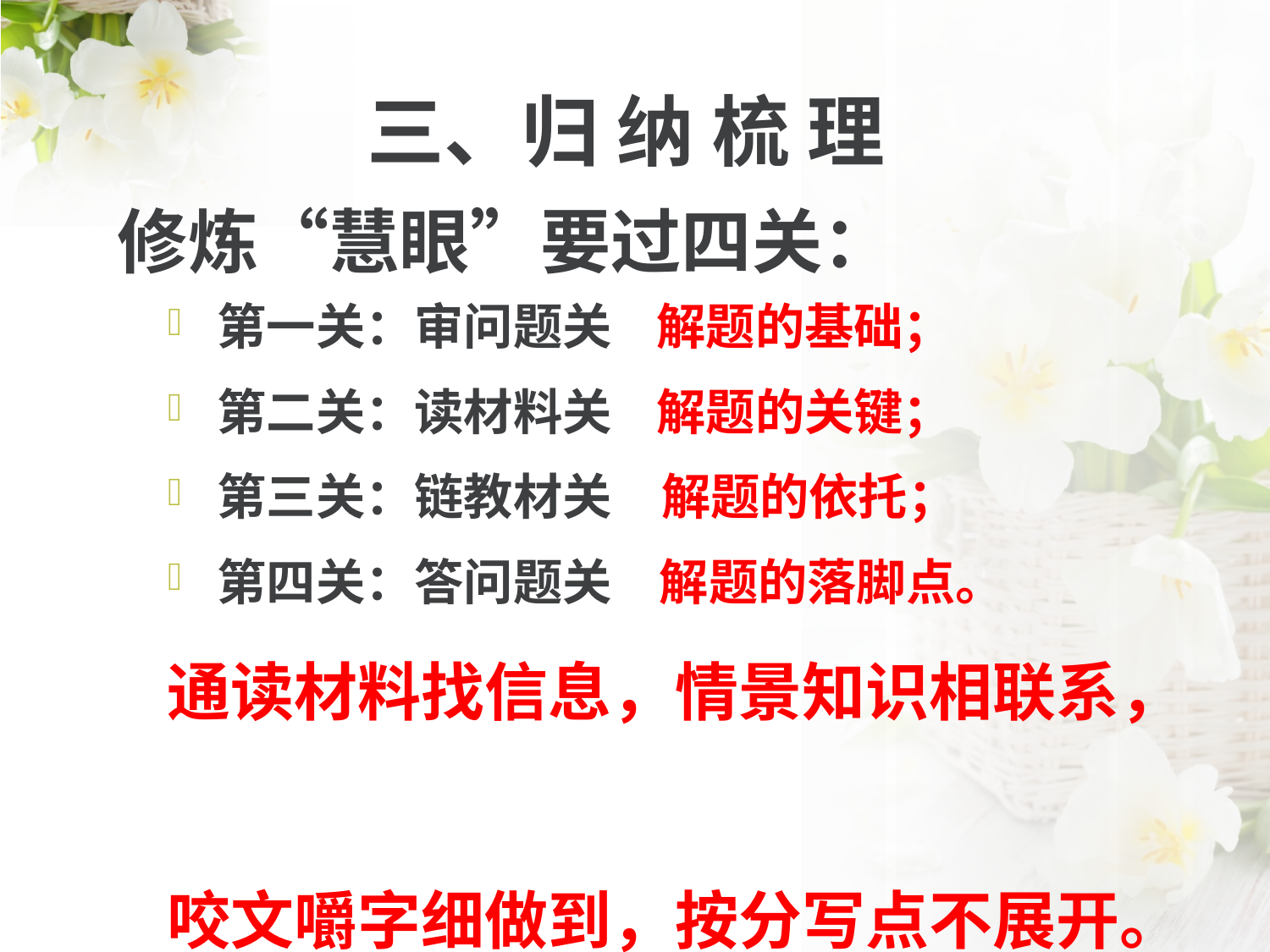

三、归 纳 梳 理
修炼“慧眼”要过四关：

第一关：审问题关    解题的基础；
第二关：读材料关    解题的关键；
第三关：链教材关     解题的依托；
第四关：答问题关     解题的落脚点。

通读材料找信息，情景知识相联系，
咬文嚼字细做到，按分写点不展开。